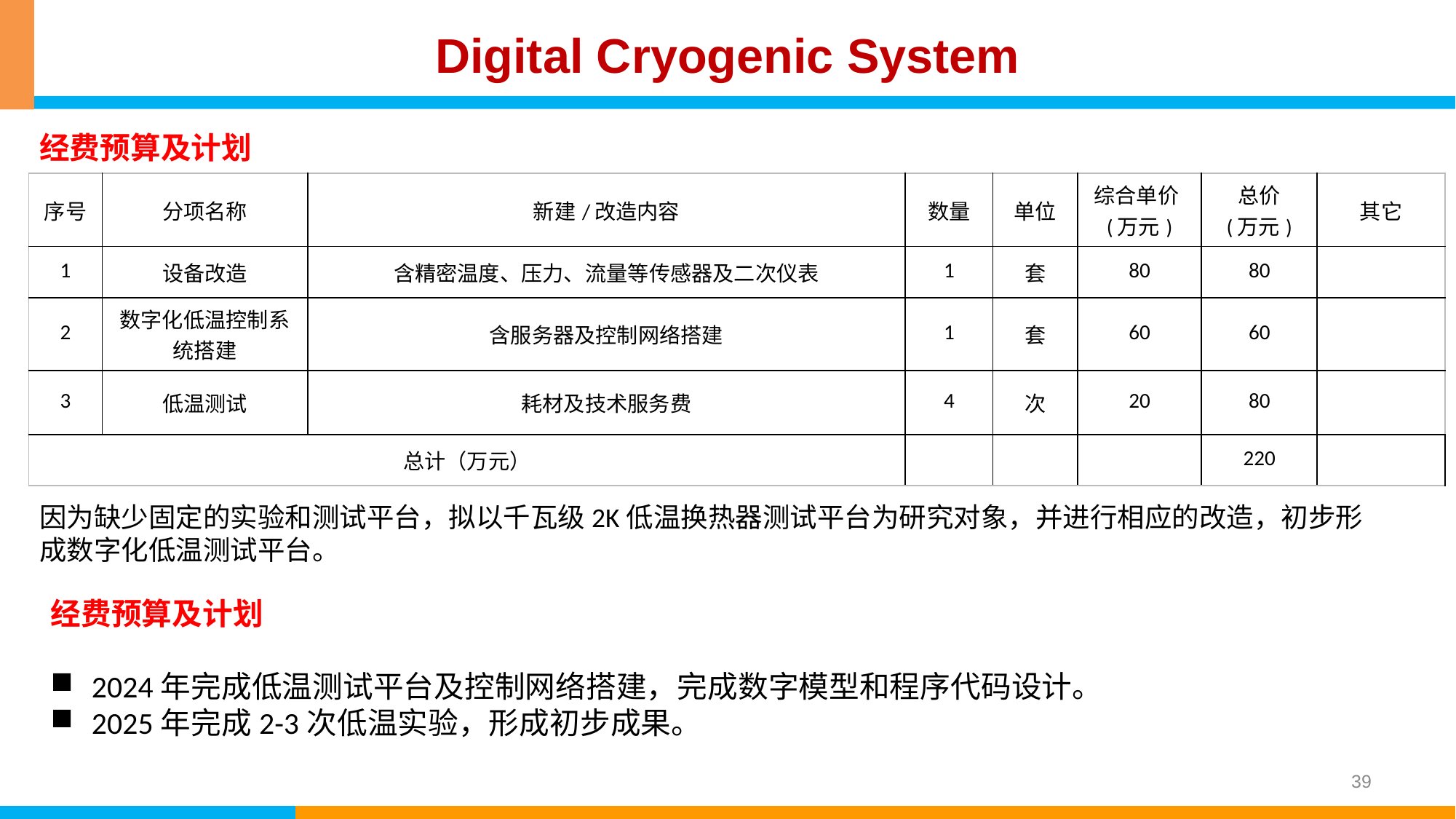

# Digital Cryogenic System
经费预算及计划
| 序号 | 分项名称 | 新建/改造内容 | 数量 | 单位 | 综合单价(万元) | 总价 (万元) | 其它 |
| --- | --- | --- | --- | --- | --- | --- | --- |
| 1 | 设备改造 | 含精密温度、压力、流量等传感器及二次仪表 | 1 | 套 | 80 | 80 |  |
| 2 | 数字化低温控制系统搭建 | 含服务器及控制网络搭建 | 1 | 套 | 60 | 60 |  |
| 3 | 低温测试 | 耗材及技术服务费 | 4 | 次 | 20 | 80 |  |
| 总计（万元） |  |  |  |  |  | 220 |  |
因为缺少固定的实验和测试平台，拟以千瓦级2K低温换热器测试平台为研究对象，并进行相应的改造，初步形成数字化低温测试平台。
经费预算及计划

2024年完成低温测试平台及控制网络搭建，完成数字模型和程序代码设计。
2025年完成2-3次低温实验，形成初步成果。

39